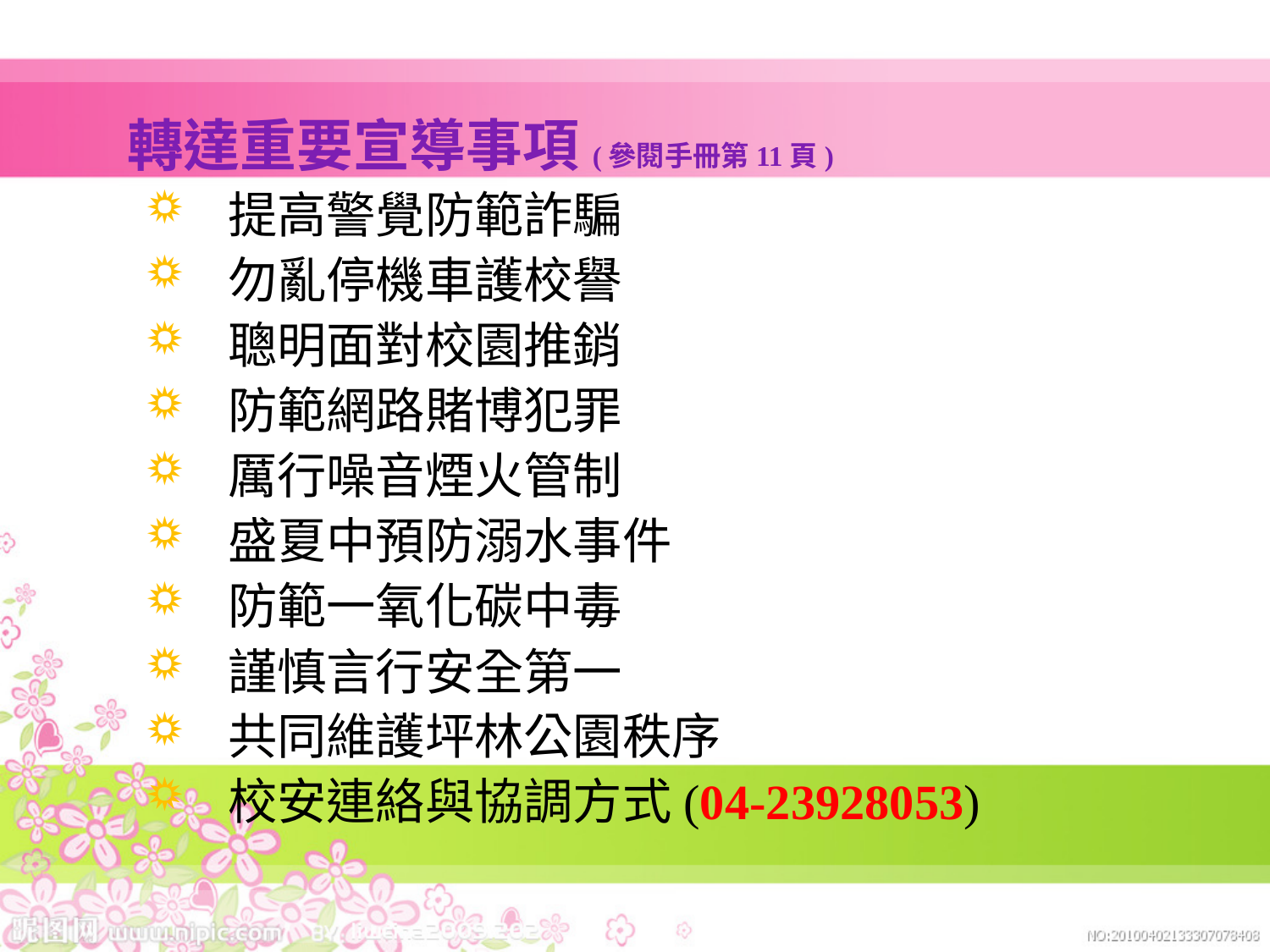

轉達重要宣導事項(參閱手冊第11頁)
提高警覺防範詐騙
勿亂停機車護校譽
聰明面對校園推銷
防範網路賭博犯罪
厲行噪音煙火管制
盛夏中預防溺水事件
防範一氧化碳中毒
謹慎言行安全第一
共同維護坪林公園秩序
校安連絡與協調方式(04-23928053)